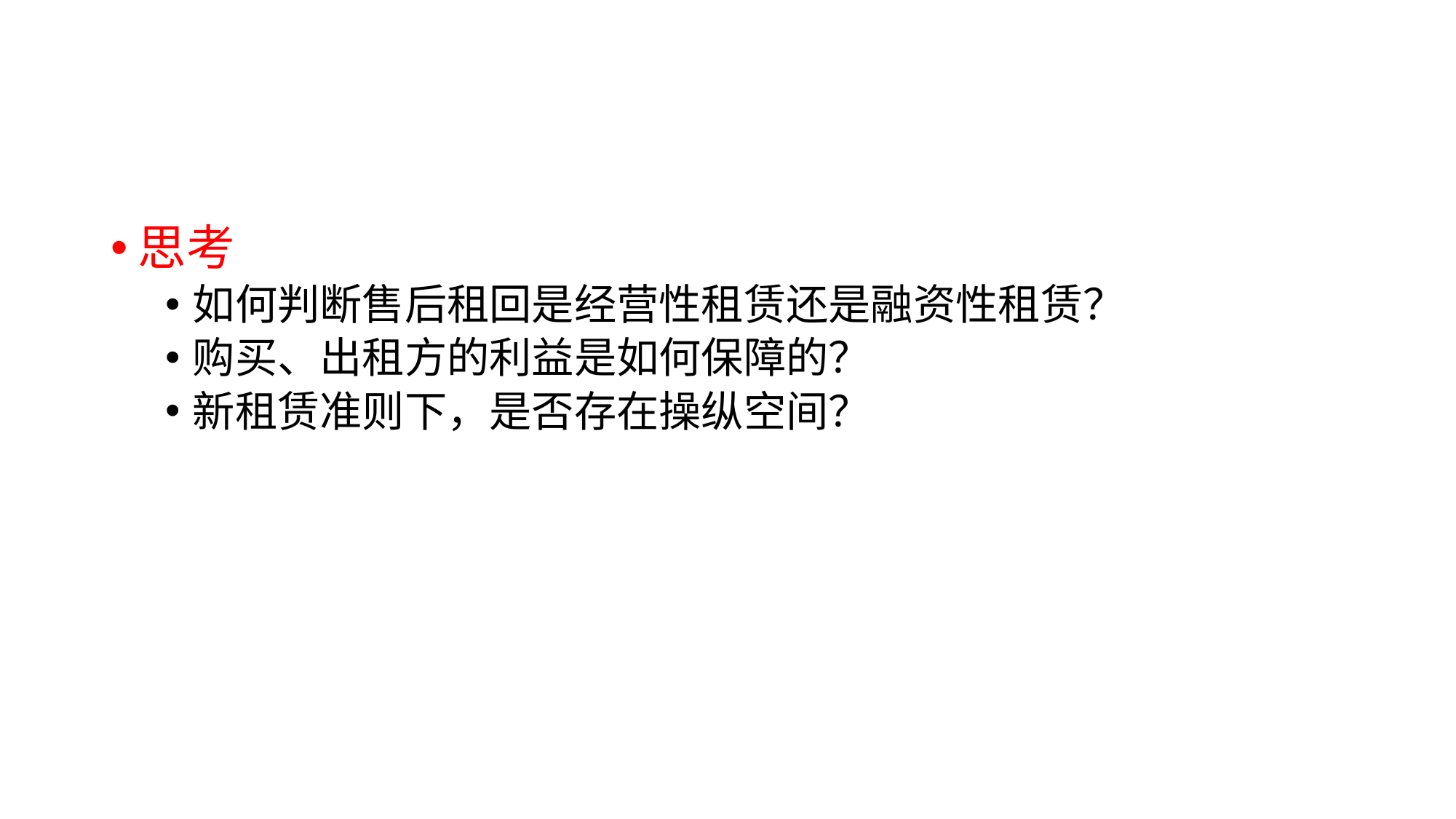

#
思考
如何判断售后租回是经营性租赁还是融资性租赁？
购买、出租方的利益是如何保障的？
新租赁准则下，是否存在操纵空间？